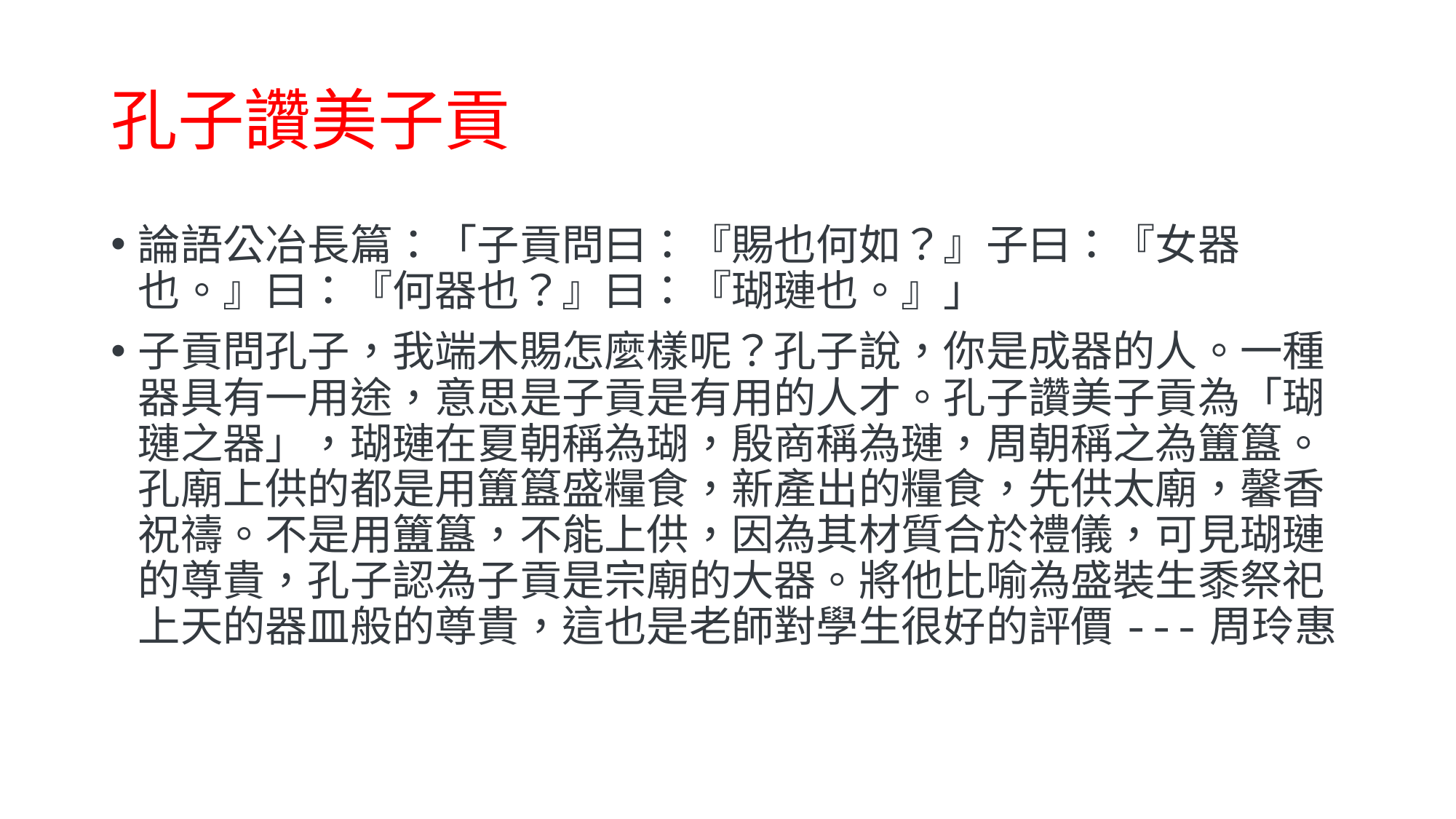

# 孔子讚美子貢
論語公冶長篇：「子貢問曰：『賜也何如？』子曰：『女器也。』曰：『何器也？』曰：『瑚璉也。』」
子貢問孔子，我端木賜怎麼樣呢？孔子說，你是成器的人。一種器具有一用途，意思是子貢是有用的人才。孔子讚美子貢為「瑚璉之器」，瑚璉在夏朝稱為瑚，殷商稱為璉，周朝稱之為簠簋。孔廟上供的都是用簠簋盛糧食，新產出的糧食，先供太廟，馨香祝禱。不是用簠簋，不能上供，因為其材質合於禮儀，可見瑚璉的尊貴，孔子認為子貢是宗廟的大器。將他比喻為盛裝生黍祭祀上天的器皿般的尊貴，這也是老師對學生很好的評價---周玲惠